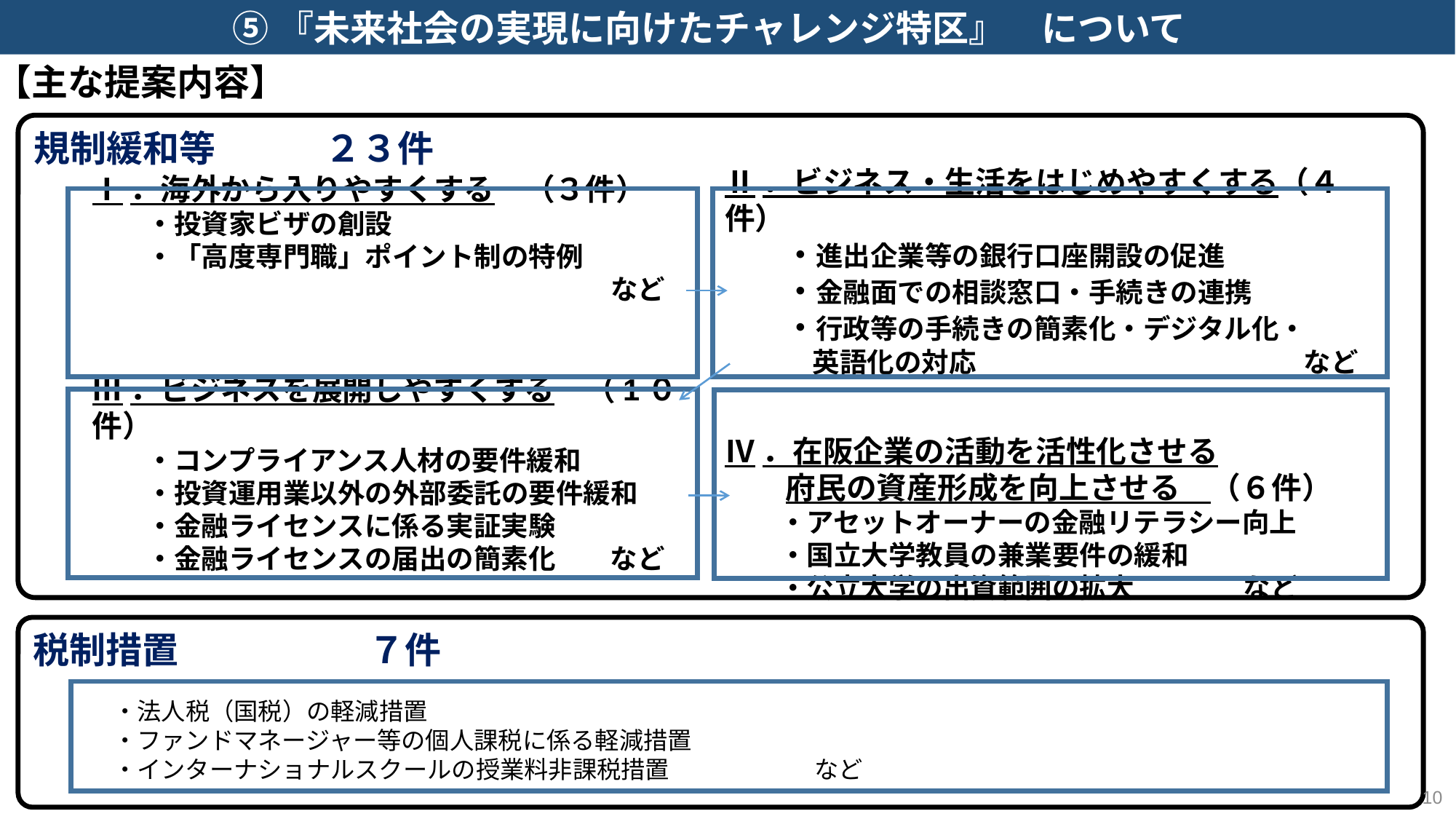

⑤『未来社会の実現に向けたチャレンジ特区』　について
【主な提案内容】
規制緩和等　　　２３件

Ⅱ．ビジネス・生活をはじめやすくする（４件）
　　・進出企業等の銀行口座開設の促進
　　・金融面での相談窓口・手続きの連携
　　 ・行政等の手続きの簡素化・デジタル化・
　　　 英語化の対応　　　　　　　　　　　　など

Ⅳ．在阪企業の活動を活性化させる
　　府民の資産形成を向上させる　（６件）
　　・アセットオーナーの金融リテラシー向上
　　・国立大学教員の兼業要件の緩和
　　・公立大学の出資範囲の拡大　　　　など

Ⅰ．海外から入りやすくする　（３件）
　　・投資家ビザの創設
　　・「高度専門職」ポイント制の特例
　　　　　　　　　　　　　　　　　　　など

Ⅲ．ビジネスを展開しやすくする　（1０件）
　　・コンプライアンス人材の要件緩和
　　・投資運用業以外の外部委託の要件緩和
　　・金融ライセンスに係る実証実験
　　・金融ライセンスの届出の簡素化　　など

税制措置　　　　　 ７件

・法人税（国税）の軽減措置
・ファンドマネージャー等の個人課税に係る軽減措置
・インターナショナルスクールの授業料非課税措置　　　　　　など
10